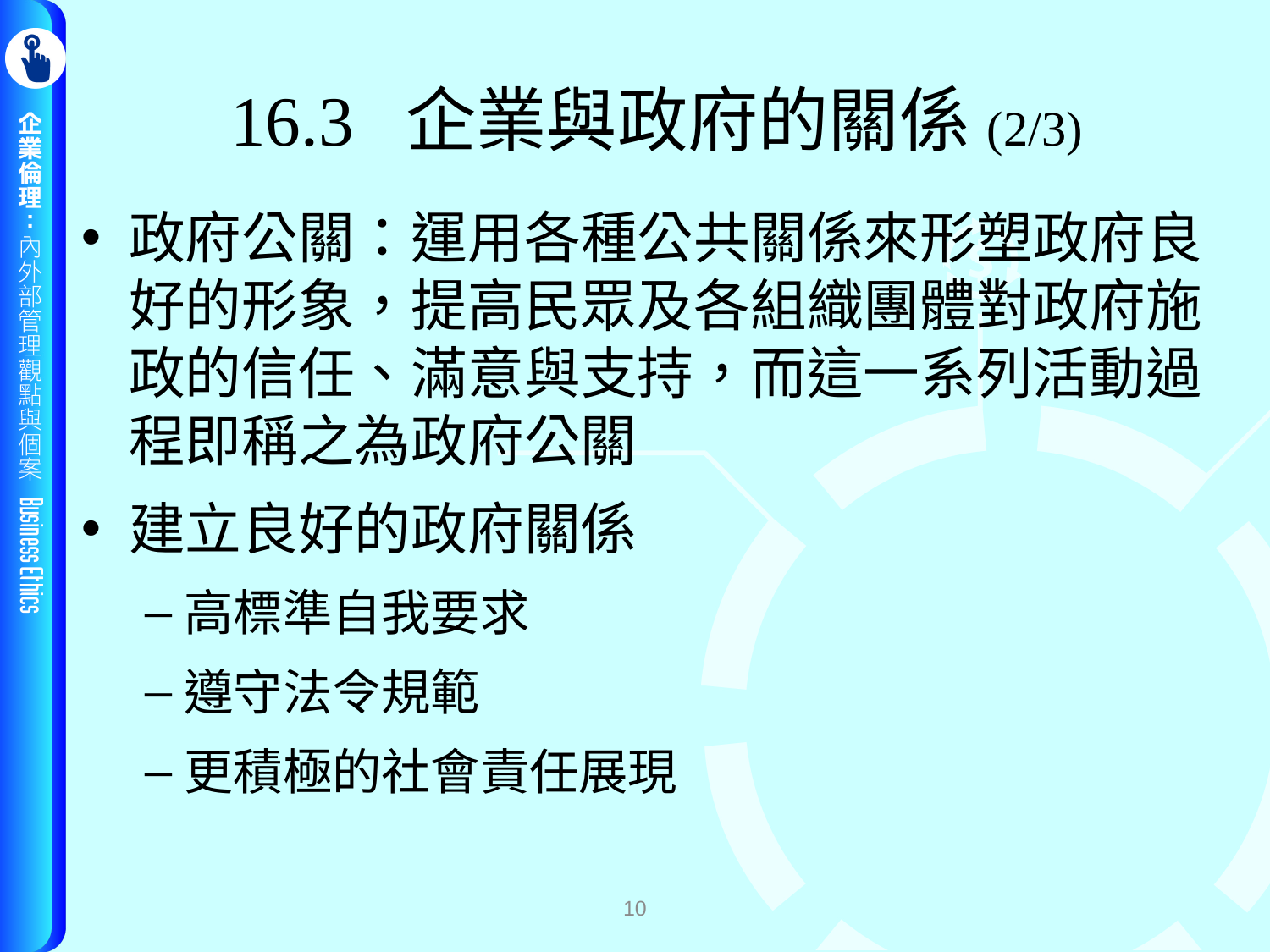

# 16.3  企業與政府的關係(2/3)
政府公關：運用各種公共關係來形塑政府良好的形象，提高民眾及各組織團體對政府施政的信任、滿意與支持，而這一系列活動過程即稱之為政府公關
建立良好的政府關係
高標準自我要求
遵守法令規範
更積極的社會責任展現
10